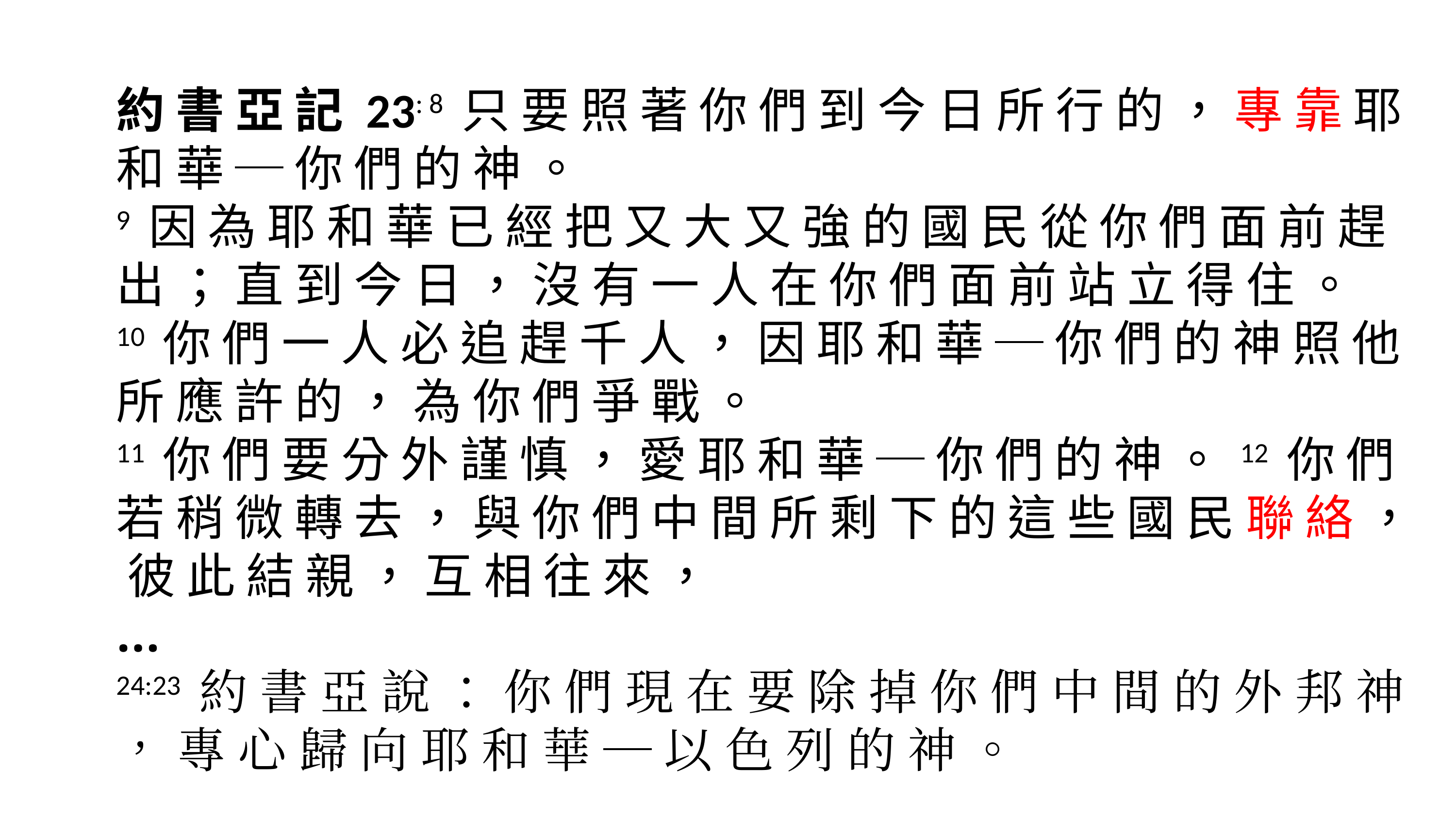

約 書 亞 記 23: 8 只 要 照 著 你 們 到 今 日 所 行 的 ， 專 靠 耶 和 華 ─ 你 們 的 神 。
9 因 為 耶 和 華 已 經 把 又 大 又 強 的 國 民 從 你 們 面 前 趕 出 ； 直 到 今 日 ， 沒 有 一 人 在 你 們 面 前 站 立 得 住 。
10 你 們 一 人 必 追 趕 千 人 ， 因 耶 和 華 ─ 你 們 的 神 照 他 所 應 許 的 ， 為 你 們 爭 戰 。
11 你 們 要 分 外 謹 慎 ， 愛 耶 和 華 ─ 你 們 的 神 。 12 你 們 若 稍 微 轉 去 ， 與 你 們 中 間 所 剩 下 的 這 些 國 民 聯 絡 ， 彼 此 結 親 ， 互 相 往 來 ，
…
24:23 約 書 亞 說 ： 你 們 現 在 要 除 掉 你 們 中 間 的 外 邦 神 ， 專 心 歸 向 耶 和 華 ─ 以 色 列 的 神 。